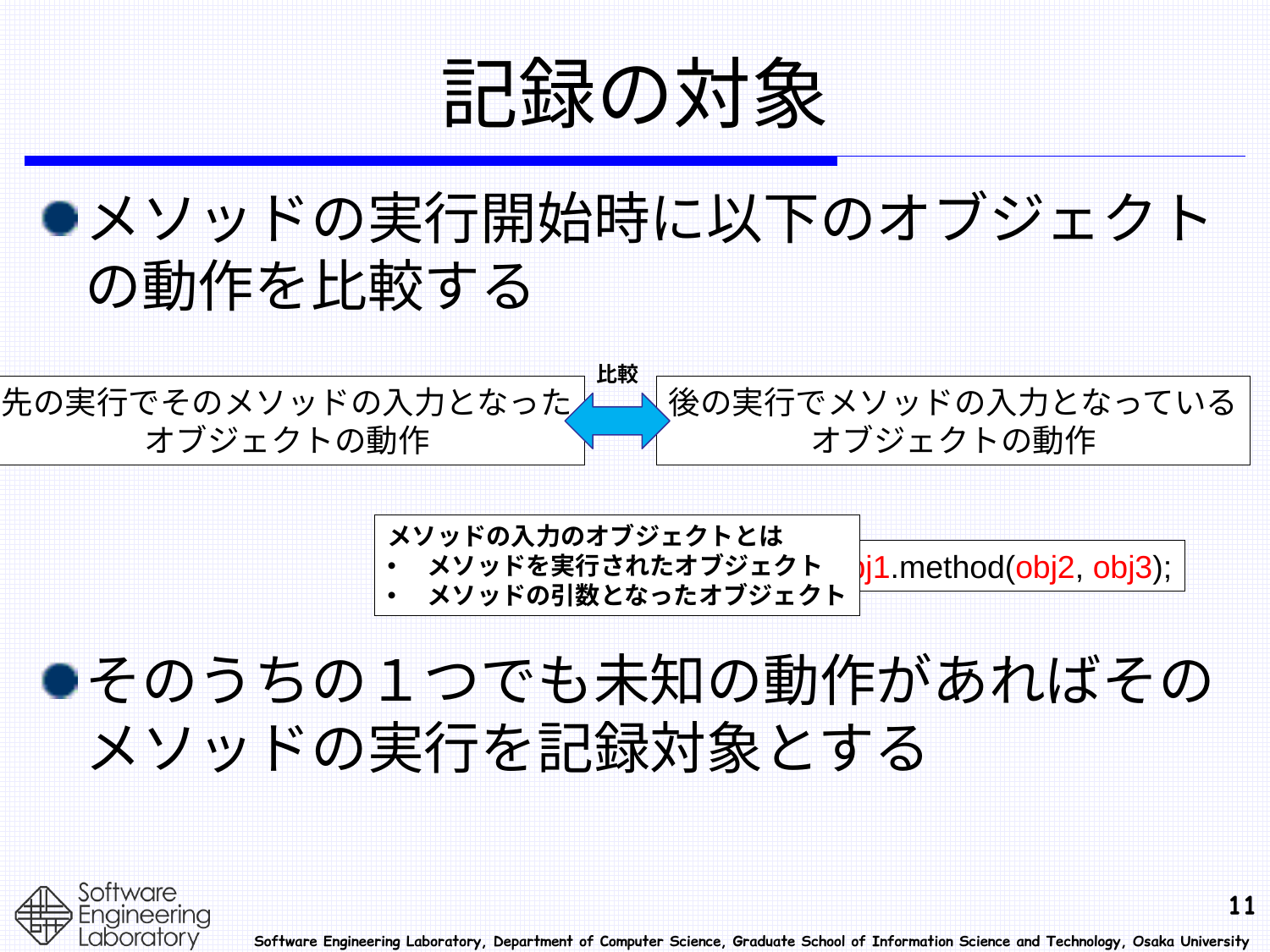

# 記録の対象
メソッドの実行開始時に以下のオブジェクトの動作を比較する

そのうちの１つでも未知の動作があればそのメソッドの実行を記録対象とする
比較
先の実行でそのメソッドの入力となった
オブジェクトの動作
後の実行でメソッドの入力となっている
オブジェクトの動作

メソッドの入力のオブジェクトとは
メソッドを実行されたオブジェクト
メソッドの引数となったオブジェクト
obj1.method(obj2, obj3);